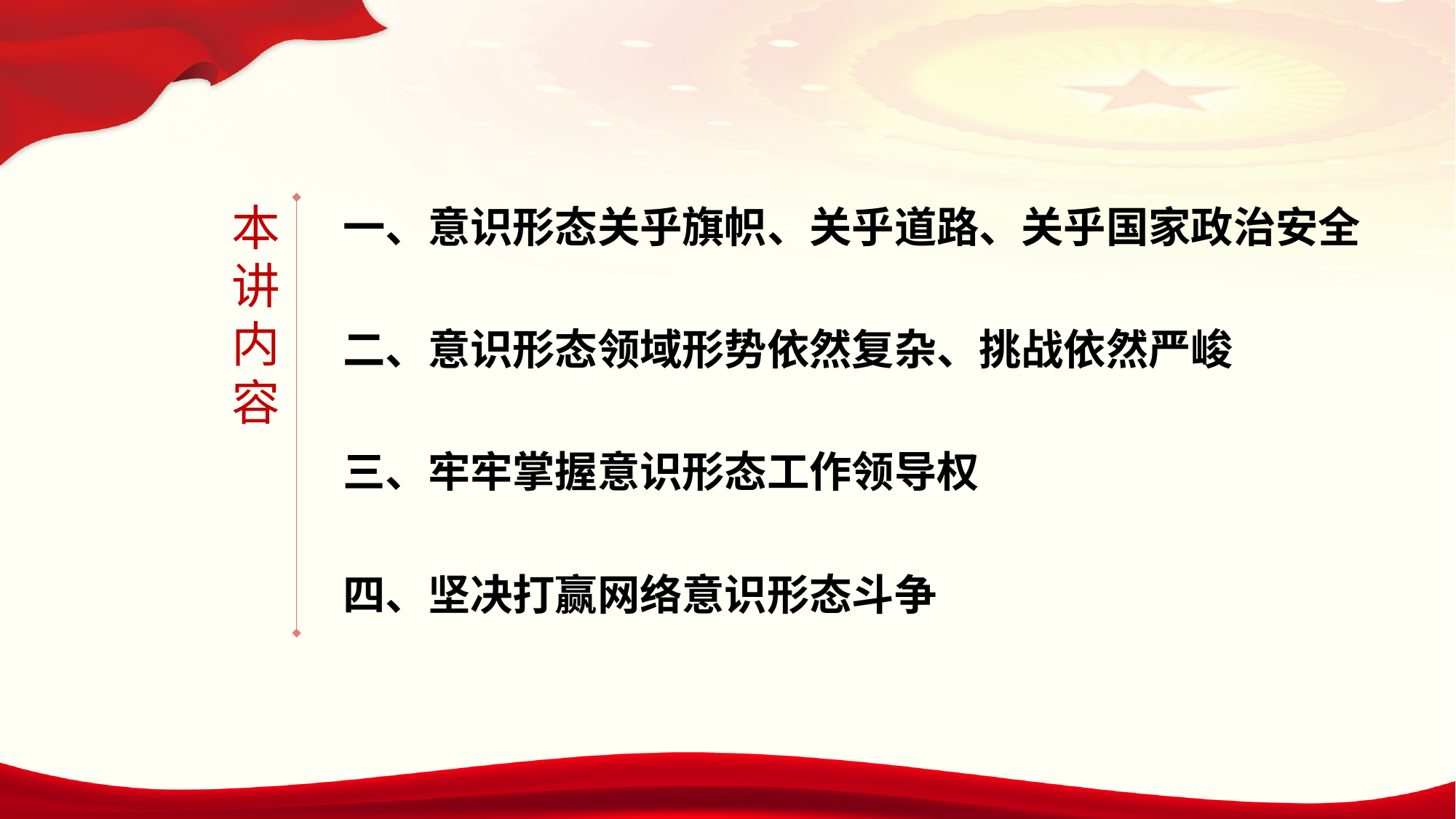

一、意识形态关乎旗帜、关乎道路、关乎国家政治安全
本讲内容
二、意识形态领域形势依然复杂、挑战依然严峻
三、牢牢掌握意识形态工作领导权
四、坚决打赢网络意识形态斗争